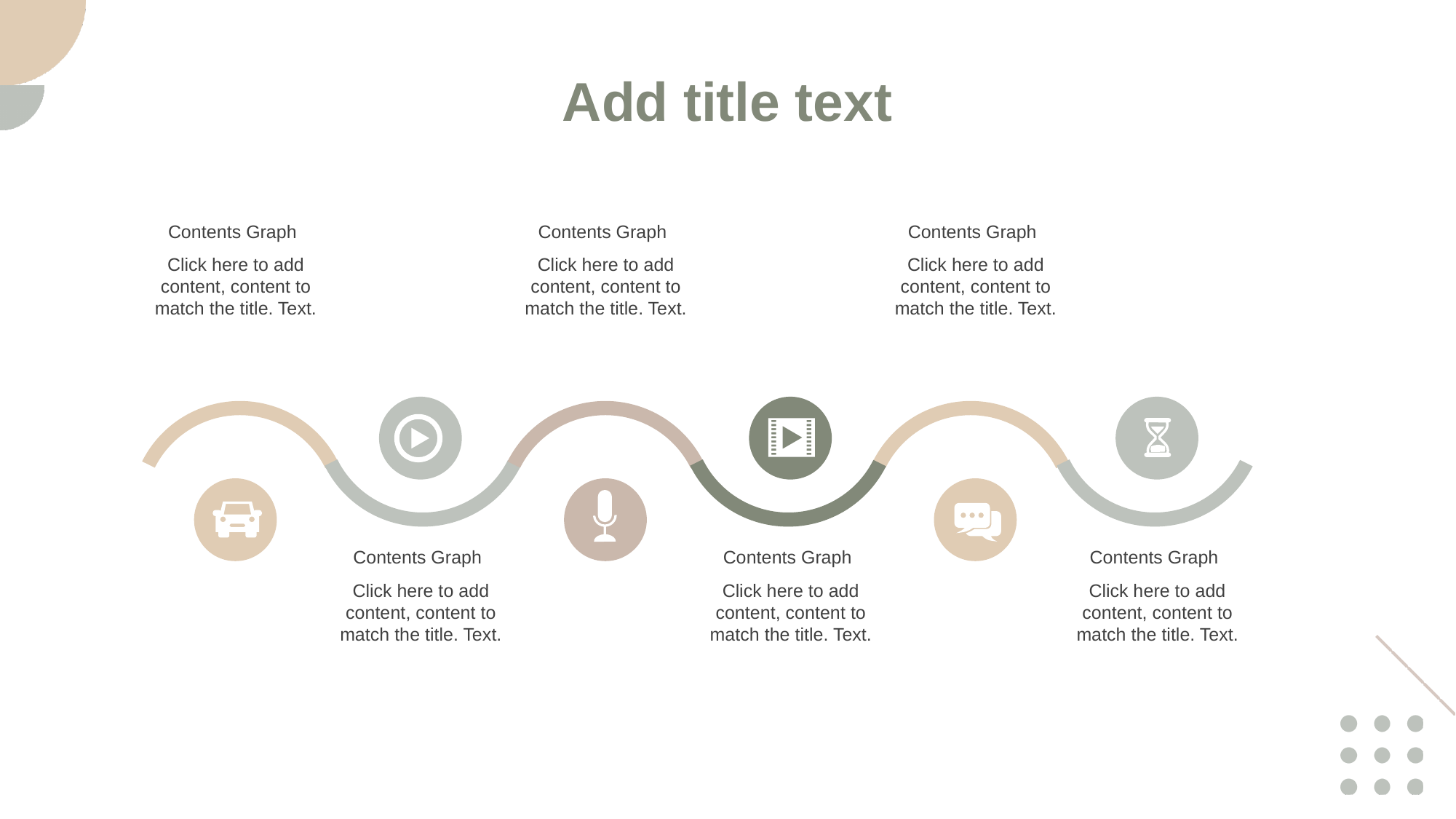

Add title text
Contents Graph
Click here to add content, content to match the title. Text.
Contents Graph
Click here to add content, content to match the title. Text.
Contents Graph
Click here to add content, content to match the title. Text.

Contents Graph
Click here to add content, content to match the title. Text.
Contents Graph
Click here to add content, content to match the title. Text.
Contents Graph
Click here to add content, content to match the title. Text.
PPT模板 http://www.1ppt.com/moban/